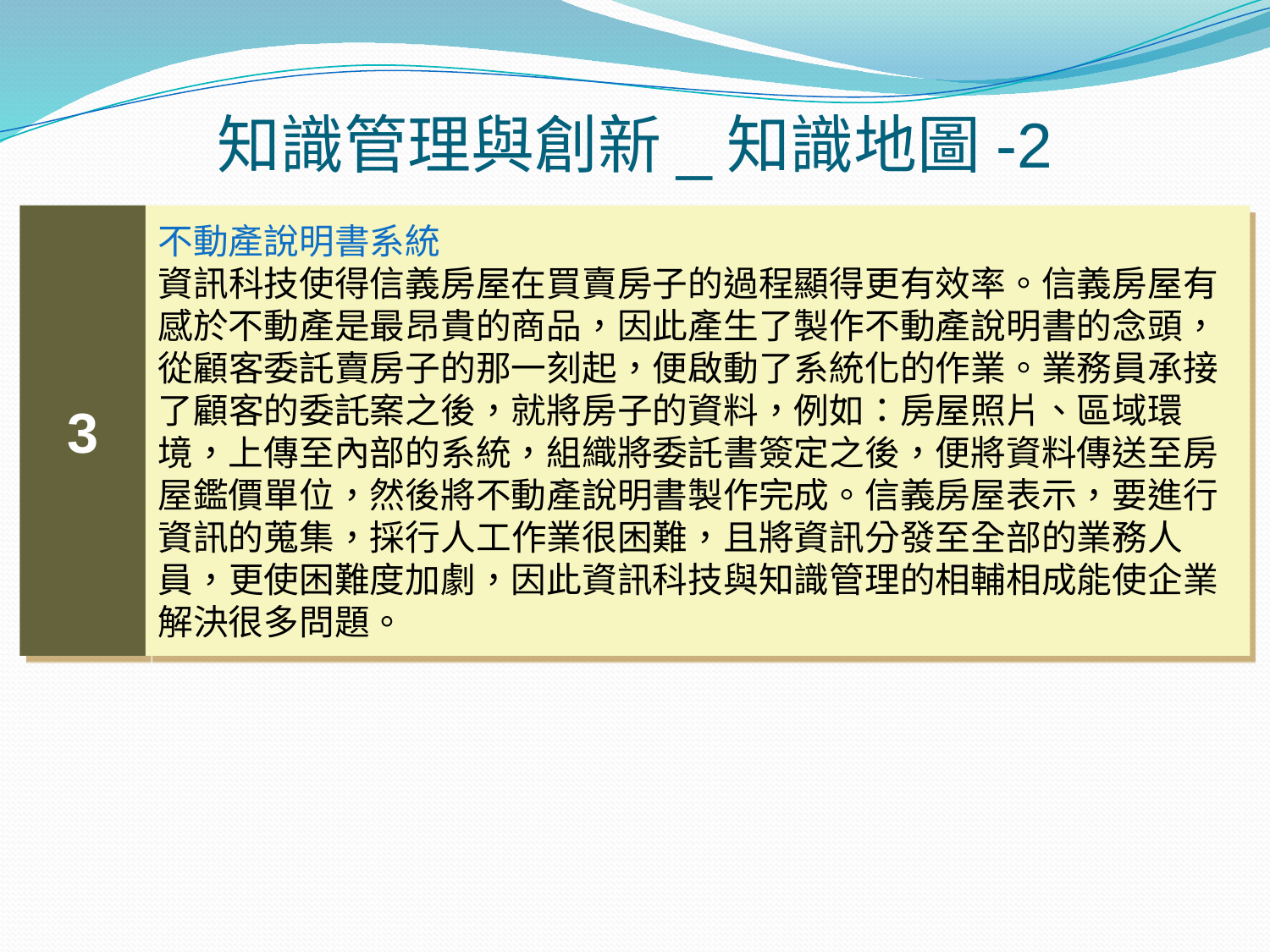

# 知識管理與創新_知識地圖-2
3
不動產說明書系統
資訊科技使得信義房屋在買賣房子的過程顯得更有效率。信義房屋有感於不動產是最昂貴的商品，因此產生了製作不動產說明書的念頭，從顧客委託賣房子的那一刻起，便啟動了系統化的作業。業務員承接了顧客的委託案之後，就將房子的資料，例如：房屋照片、區域環境，上傳至內部的系統，組織將委託書簽定之後，便將資料傳送至房屋鑑價單位，然後將不動產說明書製作完成。信義房屋表示，要進行資訊的蒐集，採行人工作業很困難，且將資訊分發至全部的業務人員，更使困難度加劇，因此資訊科技與知識管理的相輔相成能使企業解決很多問題。